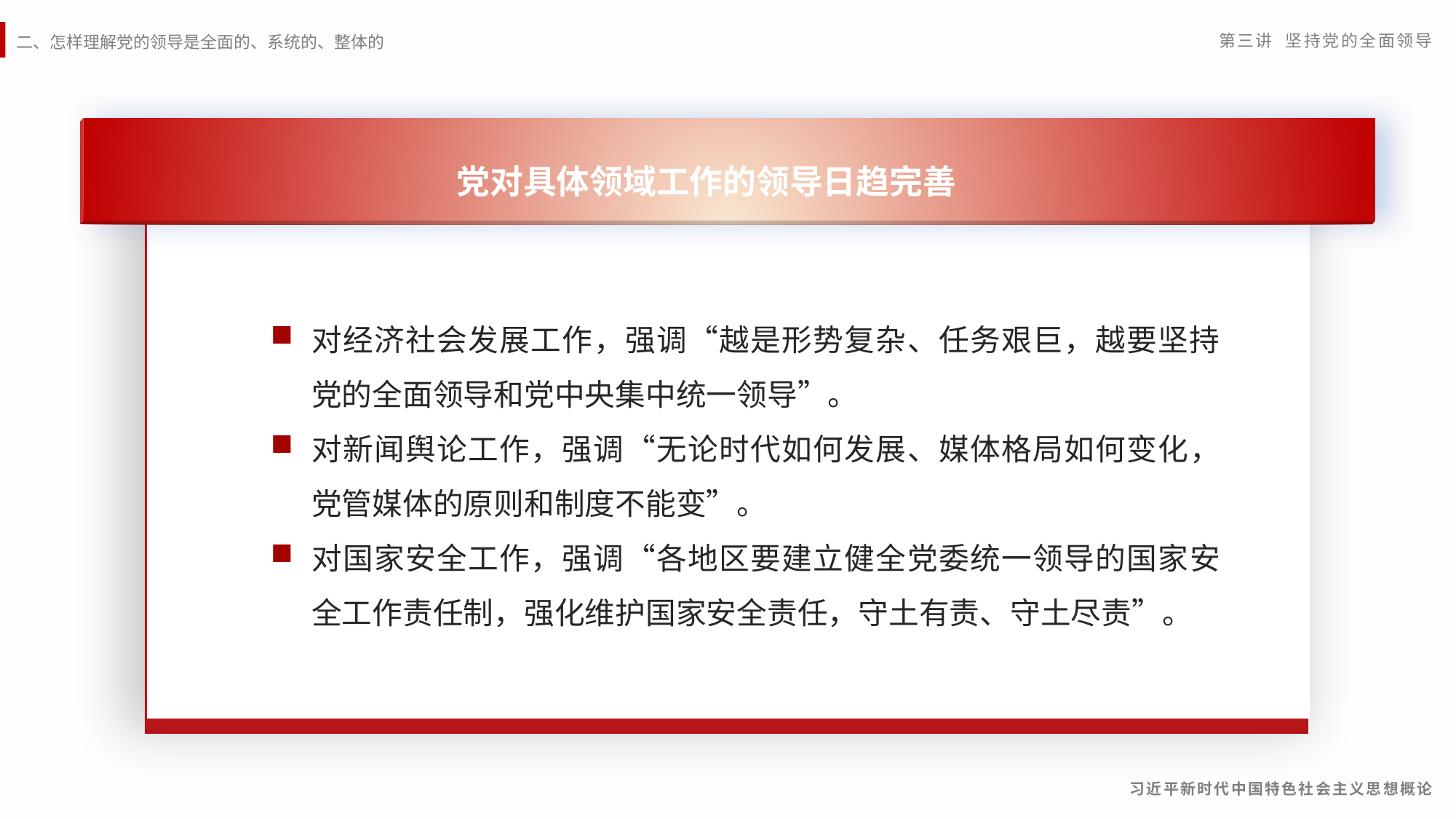

党对具体领域工作的领导日趋完善

对经济社会发展工作，强调“越是形势复杂、任务艰巨，越要坚持党的全面领导和党中央集中统一领导”。
对新闻舆论工作，强调“无论时代如何发展、媒体格局如何变化，党管媒体的原则和制度不能变”。
对国家安全工作，强调“各地区要建立健全党委统一领导的国家安全工作责任制，强化维护国家安全责任，守土有责、守土尽责”。